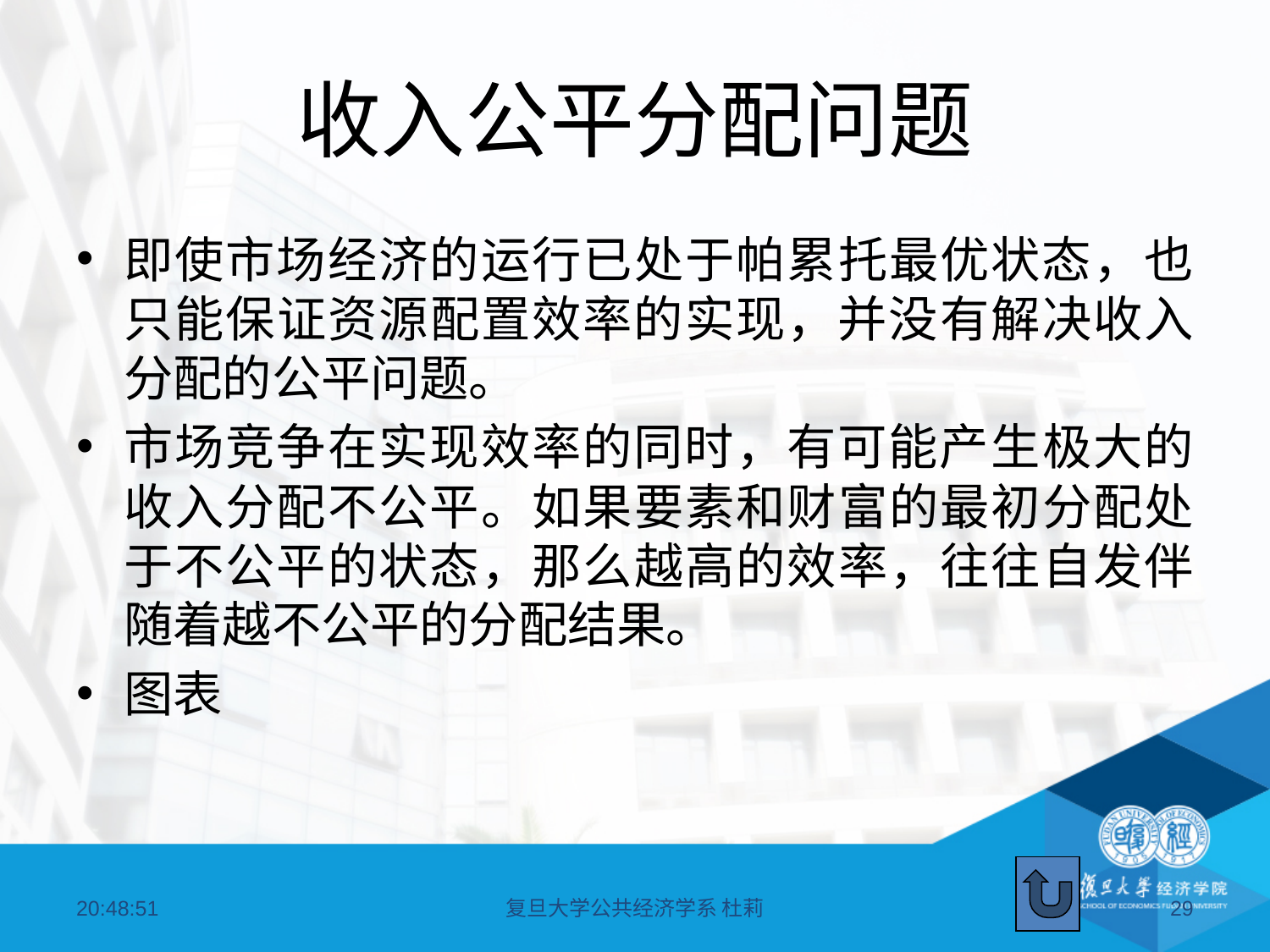

# 收入公平分配问题
即使市场经济的运行已处于帕累托最优状态，也只能保证资源配置效率的实现，并没有解决收入分配的公平问题。
市场竞争在实现效率的同时，有可能产生极大的收入分配不公平。如果要素和财富的最初分配处于不公平的状态，那么越高的效率，往往自发伴随着越不公平的分配结果。
图表

20:48:51
复旦大学公共经济学系 杜莉
29